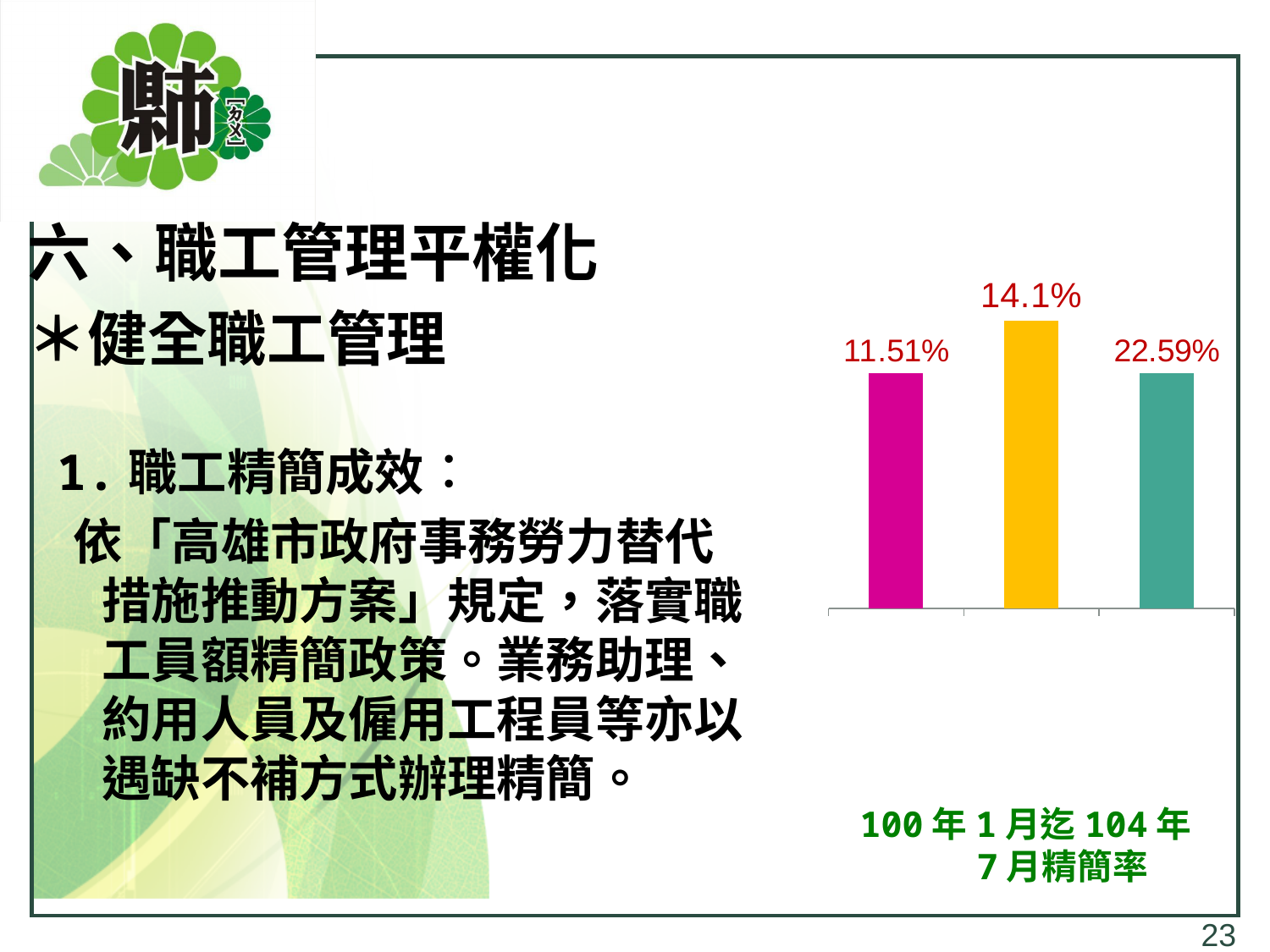

六、職工管理平權化
＊健全職工管理

 1.職工精簡成效︰
   依「高雄市政府事務勞力替代措施推動方案」規定，落實職工員額精簡政策。業務助理、約用人員及僱用工程員等亦以遇缺不補方式辦理精簡。

### Chart

| Category | 人 |
|---|---|
| 工級人員 | 0.11509999999999998 |
| 臨時人員 | 0.14100000000000001 |
| 業務助理 | 0.11509999999999998 |
100年1月迄104年7月精簡率